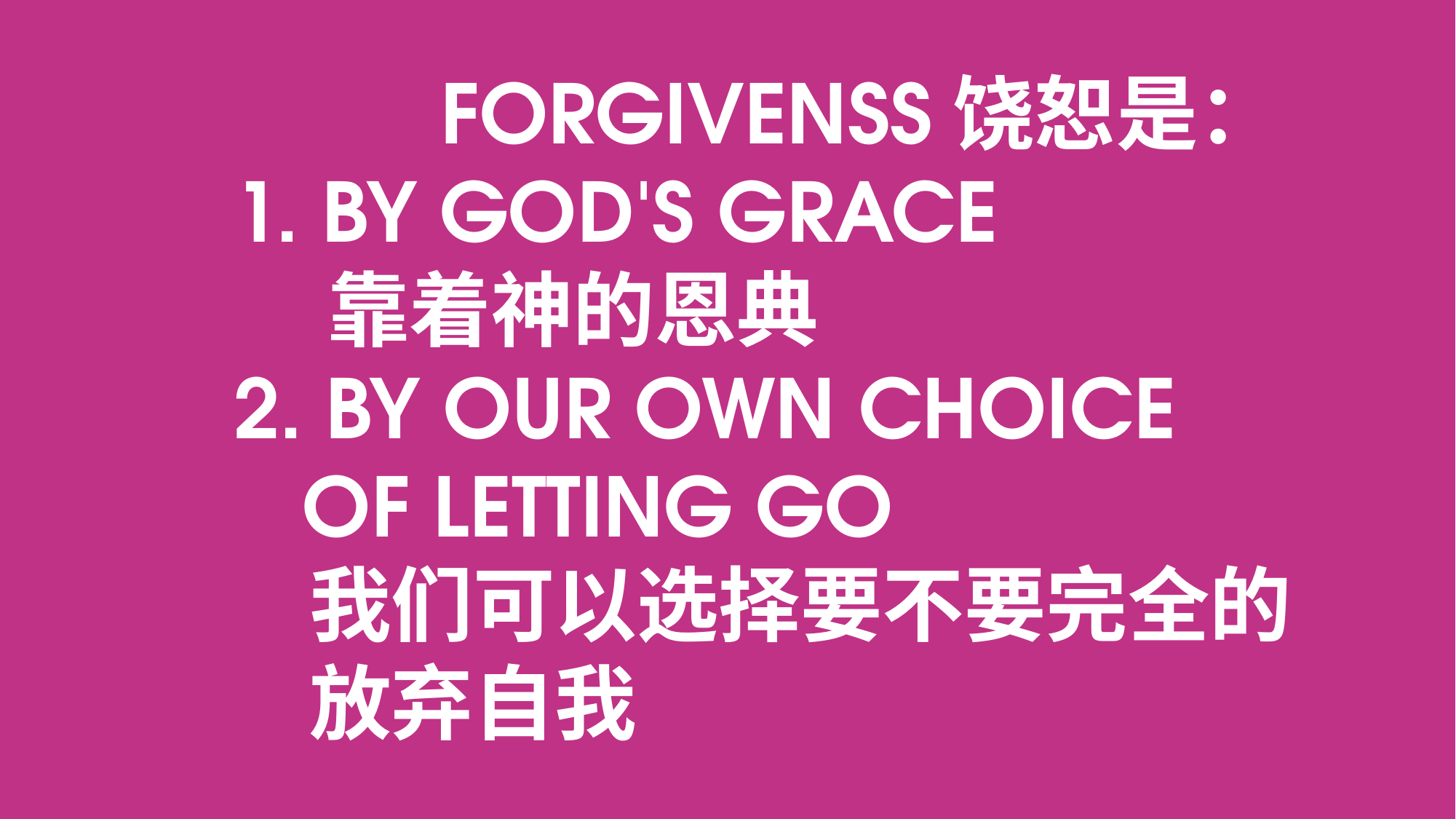

FORGIVENSS饶恕是：
1. BY GOD'S GRACE
    靠着神的恩典
2. BY OUR OWN CHOICE
   OF LETTING GO
   我们可以选择要不要完全的
   放弃自我